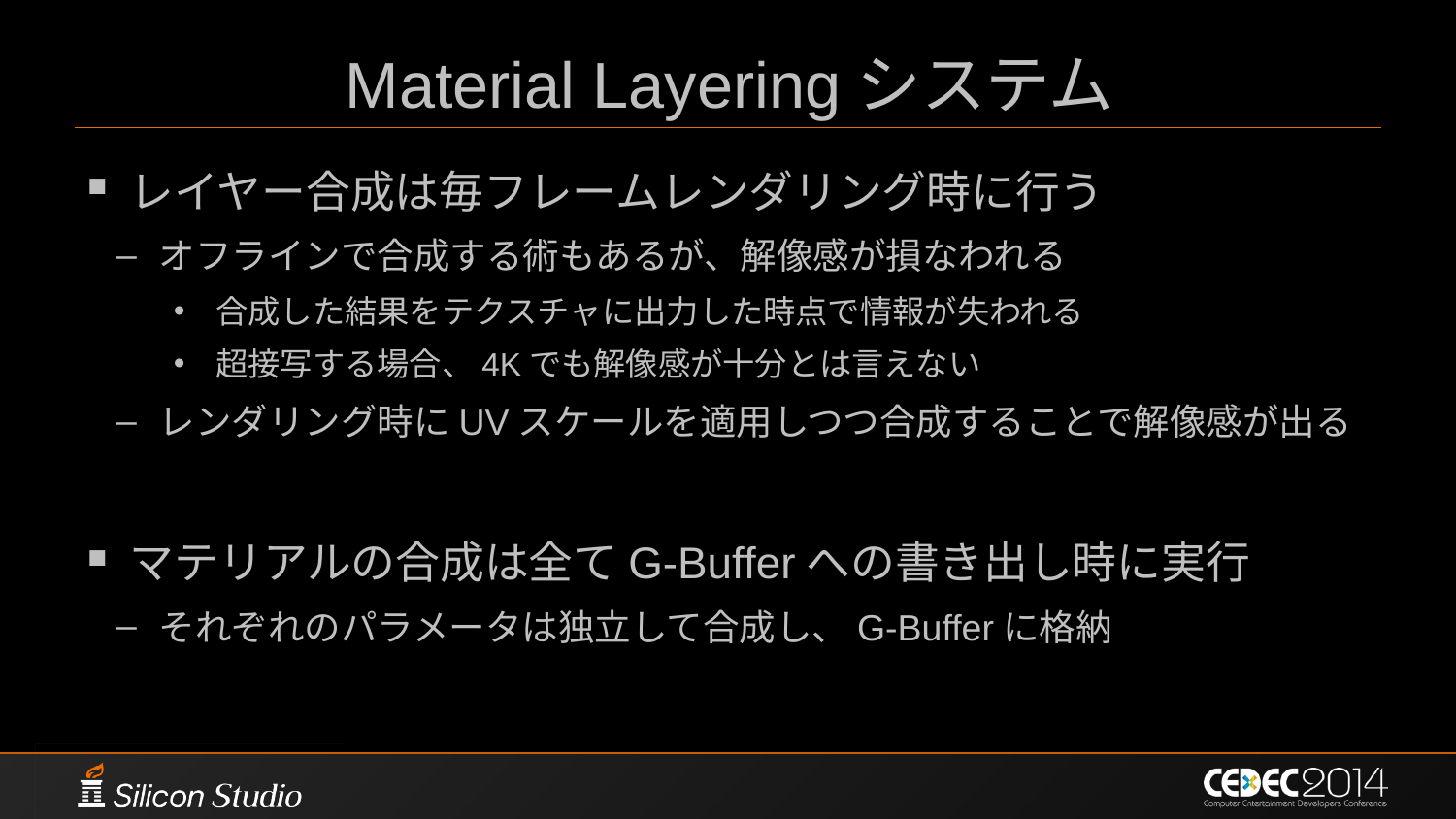

# Material Layeringシステム
レイヤー合成は毎フレームレンダリング時に行う
オフラインで合成する術もあるが、解像感が損なわれる
合成した結果をテクスチャに出力した時点で情報が失われる
超接写する場合、4Kでも解像感が十分とは言えない
レンダリング時にUVスケールを適用しつつ合成することで解像感が出る

マテリアルの合成は全てG-Bufferへの書き出し時に実行
それぞれのパラメータは独立して合成し、G-Bufferに格納